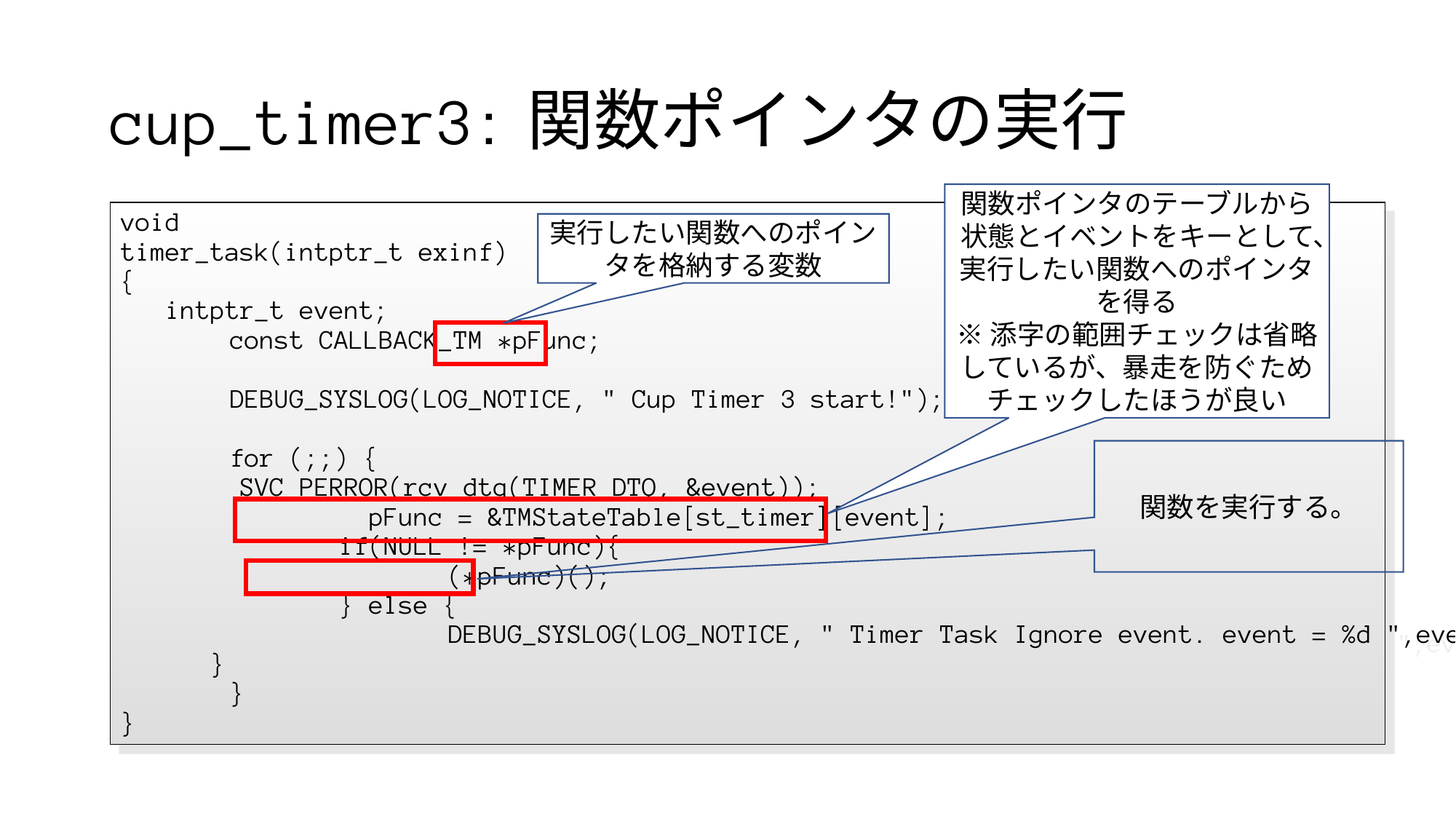

# cup_timer3:関数ポインタの実行
関数ポインタのテーブルから状態とイベントをキーとして、実行したい関数へのポインタを得る
※添字の範囲チェックは省略しているが、暴走を防ぐためチェックしたほうが良い
void
timer_task(intptr_t exinf)
{
   intptr_t event;
	const CALLBACK_TM *pFunc;

	DEBUG_SYSLOG(LOG_NOTICE, " Cup Timer 3 start!");

	for (;;) {
        SVC_PERROR(rcv_dtq(TIMER_DTQ, &event));
		  pFunc = &TMStateTable[st_timer][event];
		if(NULL != *pFunc){
			(*pFunc)();
		} else {
			DEBUG_SYSLOG(LOG_NOTICE, " Timer Task Ignore event. event = %d ",event);
      }
	}
}
実行したい関数へのポインタを格納する変数

関数を実行する。